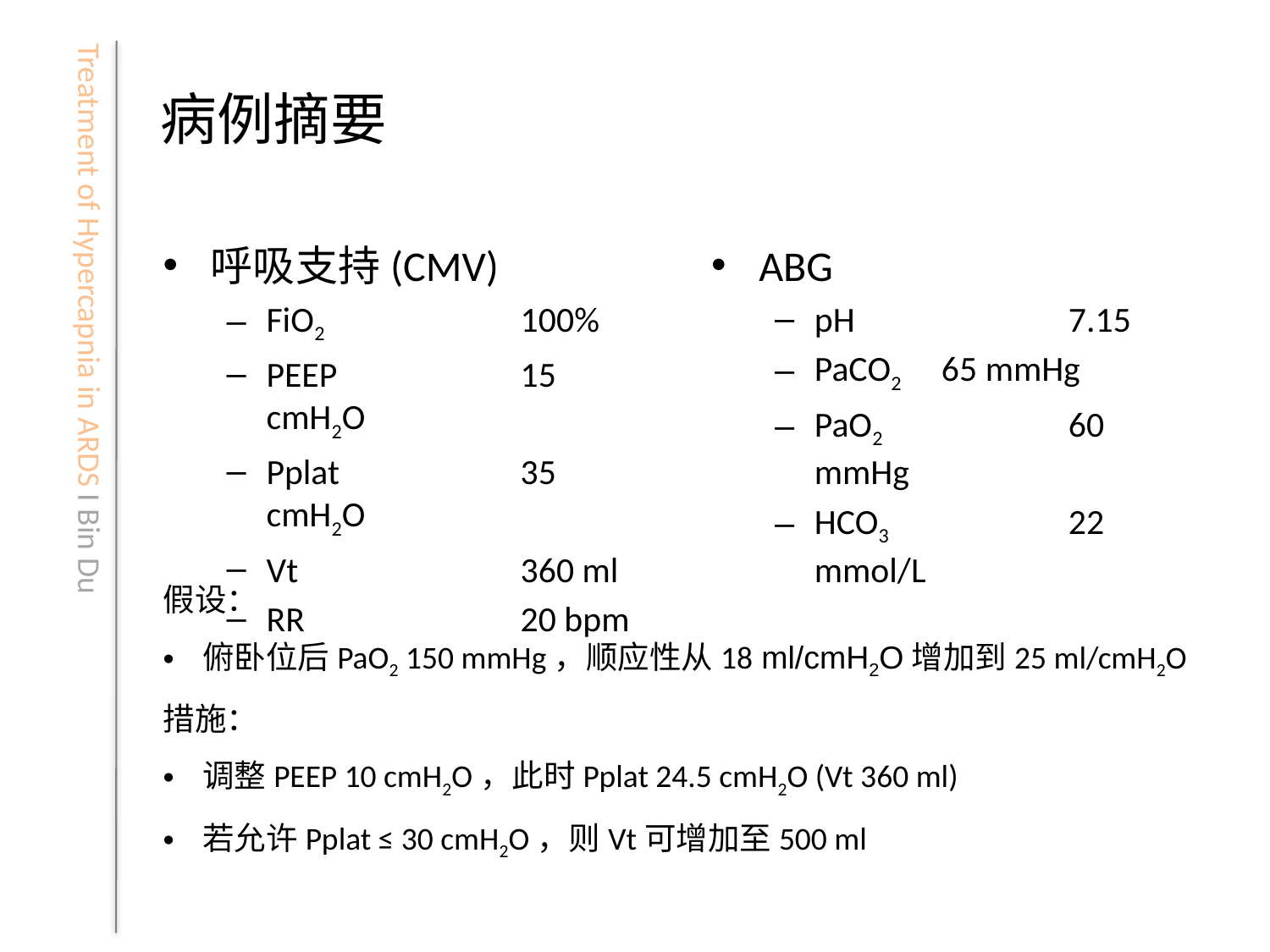

# 病例摘要
呼吸支持(CMV)
FiO2		100%
PEEP		15 cmH2O
Pplat		35 cmH2O
Vt		360 ml
RR		20 bpm
ABG
pH		7.15
PaCO2	65 mmHg
PaO2		60 mmHg
HCO3		22 mmol/L
假设：
俯卧位后PaO2 150 mmHg，顺应性从18 ml/cmH2O增加到25 ml/cmH2O
措施：
调整PEEP 10 cmH2O，此时Pplat 24.5 cmH2O (Vt 360 ml)
若允许Pplat ≤ 30 cmH2O，则Vt可增加至500 ml